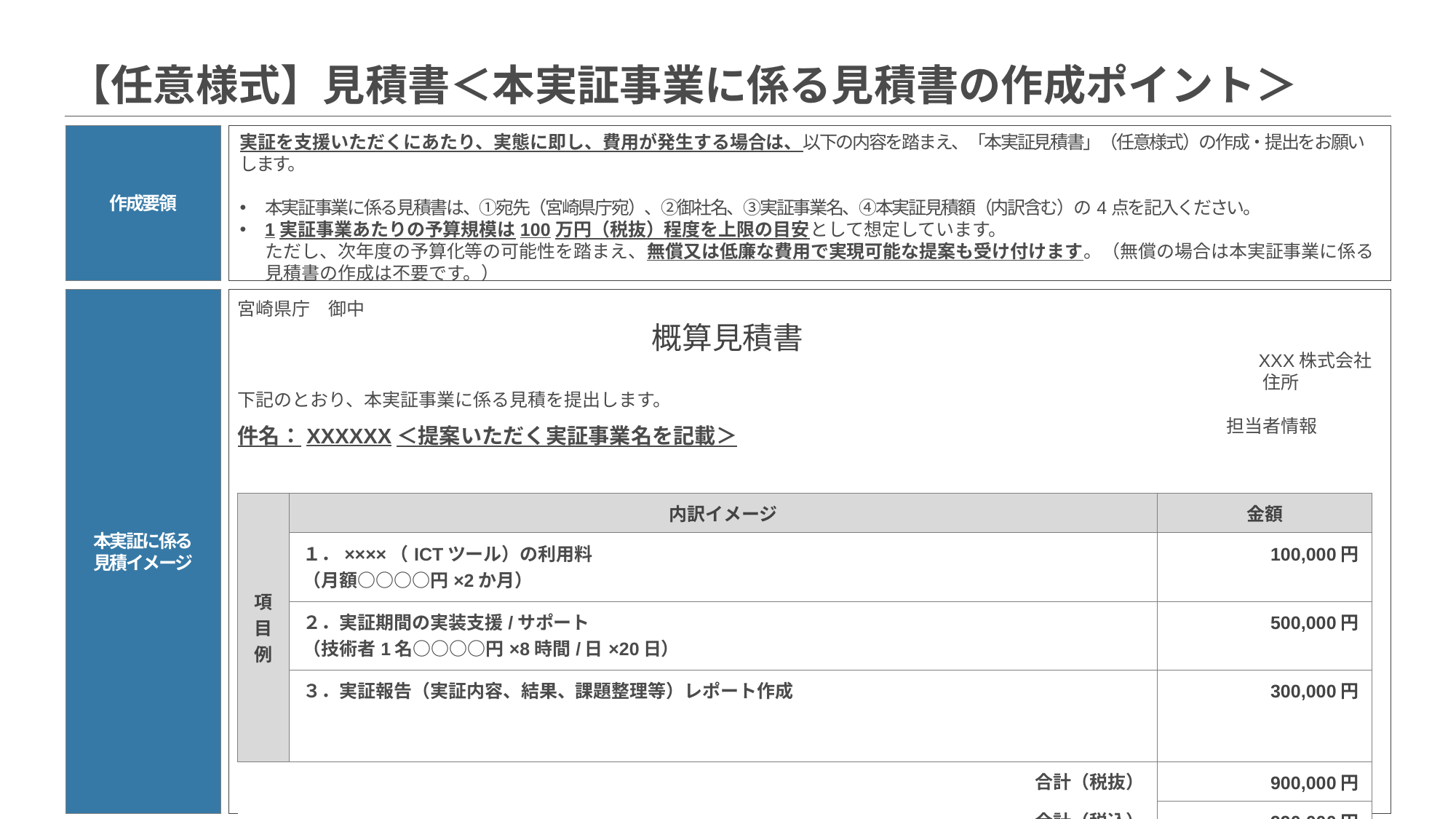

# 【任意様式】見積書＜本実証事業に係る見積書の作成ポイント＞
作成要領
実証を支援いただくにあたり、実態に即し、費用が発生する場合は、以下の内容を踏まえ、「本実証見積書」（任意様式）の作成・提出をお願いします。

本実証事業に係る見積書は、①宛先（宮崎県庁宛）、②御社名、③実証事業名、④本実証見積額（内訳含む）の4点を記入ください。
1実証事業あたりの予算規模は100万円（税抜）程度を上限の目安として想定しています。
ただし、次年度の予算化等の可能性を踏まえ、無償又は低廉な費用で実現可能な提案も受け付けます。（無償の場合は本実証事業に係る見積書の作成は不要です。）
本実証に係る
見積イメージ

宮崎県庁　御中
概算見積書
XXX株式会社
住所
担当者情報

下記のとおり、本実証事業に係る見積を提出します。
件名：XXXXXX＜提案いただく実証事業名を記載＞
| 項目 例 | 内訳イメージ | 金額 |
| --- | --- | --- |
|  | １．××××（ICTツール）の利用料 （月額○○○○円×2か月） | 100,000円 |
|  | ２．実証期間の実装支援/サポート （技術者1名○○○○円×8時間/日×20日） | 500,000円 |
|  | ３．実証報告（実証内容、結果、課題整理等）レポート作成 | 300,000円 |
| 合計（税抜） |  | 900,000円 |
| 合計（税込） |  | 990,000円 |